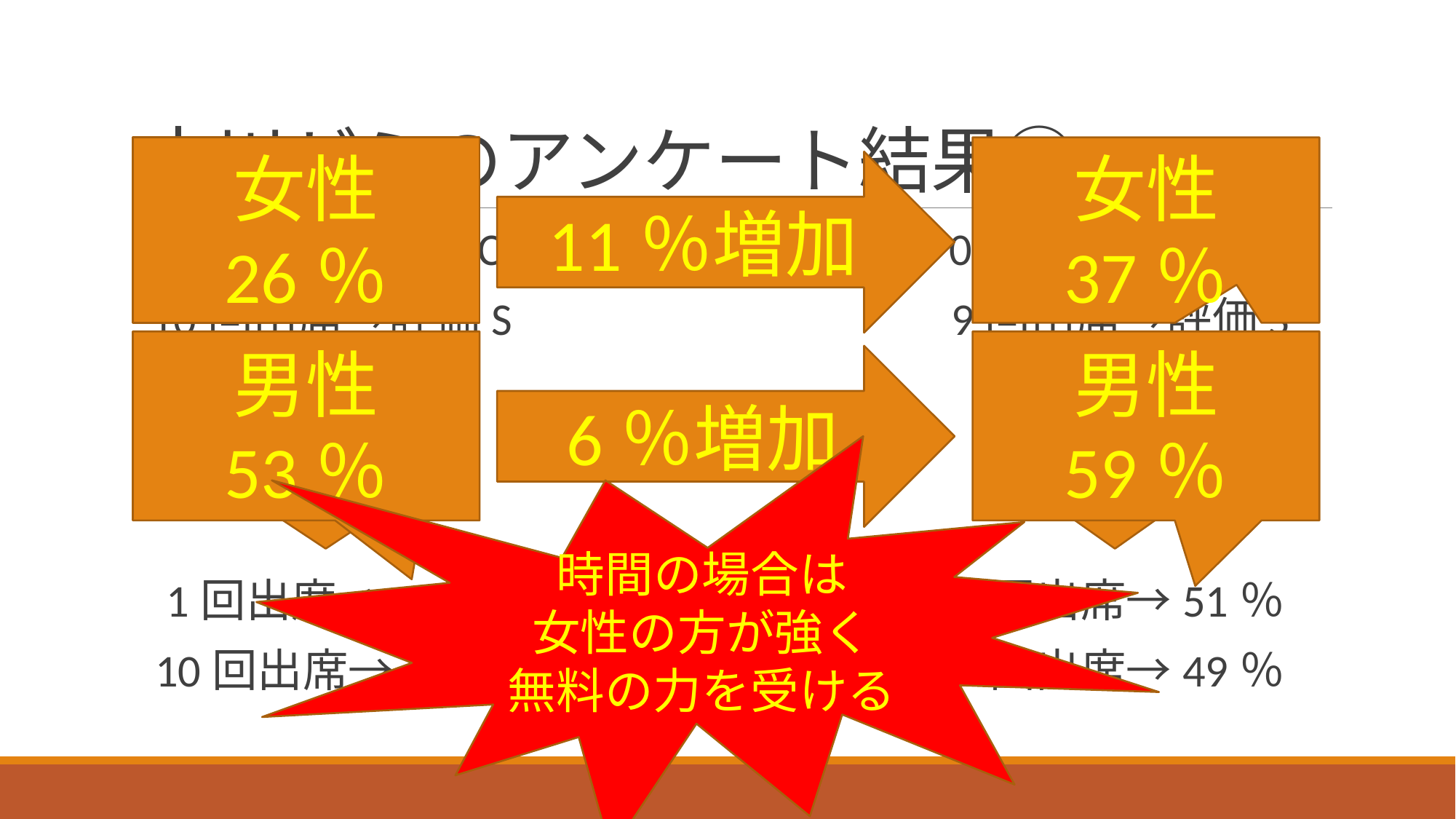

# 古川ゼミのアンケート結果②
女性
26％
女性
37％
11％増加
1回出席→評価C
10回出席→評価S

1回出席→42％
10回出席→58％
0回出席→評価C
9回出席→評価S

0回出席→51％
9回出席→49％
男性
59％
男性
53％
6％増加
結果
結果
時間の場合は
女性の方が強く
無料の力を受ける
約１０％の増加